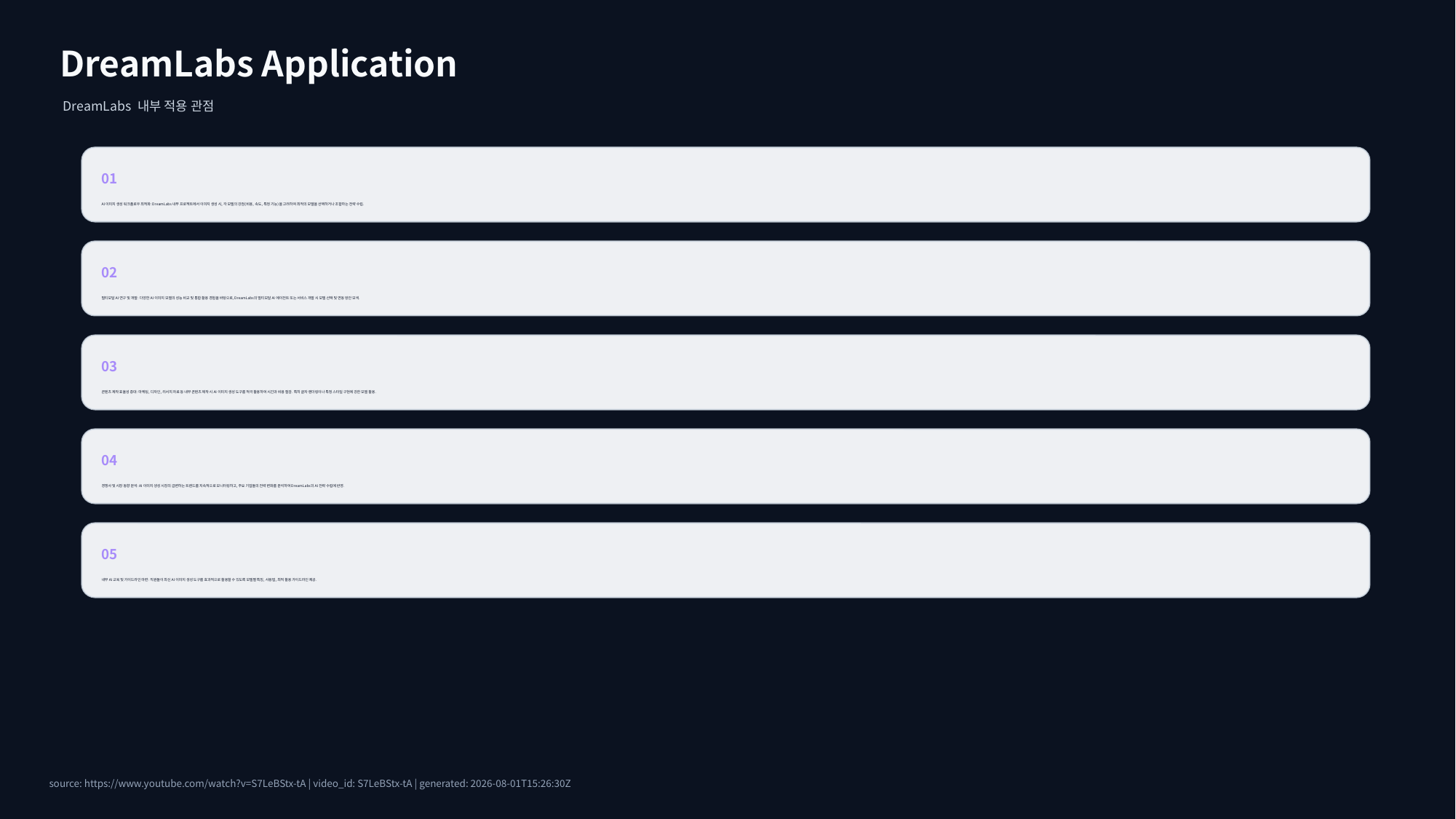

DreamLabs Application
DreamLabs 내부 적용 관점

01
AI 이미지 생성 워크플로우 최적화: DreamLabs 내부 프로젝트에서 이미지 생성 시, 각 모델의 강점(비용, 속도, 특정 기능)을 고려하여 최적의 모델을 선택하거나 조합하는 전략 수립.

02
멀티모달 AI 연구 및 개발: 다양한 AI 이미지 모델의 성능 비교 및 통합 활용 경험을 바탕으로, DreamLabs의 멀티모달 AI 에이전트 또는 서비스 개발 시 모델 선택 및 연동 방안 모색.

03
콘텐츠 제작 효율성 증대: 마케팅, 디자인, 리서치 자료 등 내부 콘텐츠 제작 시 AI 이미지 생성 도구를 적극 활용하여 시간과 비용 절감. 특히 글자 렌더링이나 특정 스타일 구현에 강한 모델 활용.

04
경쟁사 및 시장 동향 분석: AI 이미지 생성 시장의 급변하는 트렌드를 지속적으로 모니터링하고, 주요 기업들의 전략 변화를 분석하여 DreamLabs의 AI 전략 수립에 반영.

05
내부 AI 교육 및 가이드라인 마련: 직원들이 최신 AI 이미지 생성 도구를 효과적으로 활용할 수 있도록 모델별 특징, 사용법, 최적 활용 가이드라인 제공.
source: https://www.youtube.com/watch?v=S7LeBStx-tA | video_id: S7LeBStx-tA | generated: 2026-08-01T15:26:30Z